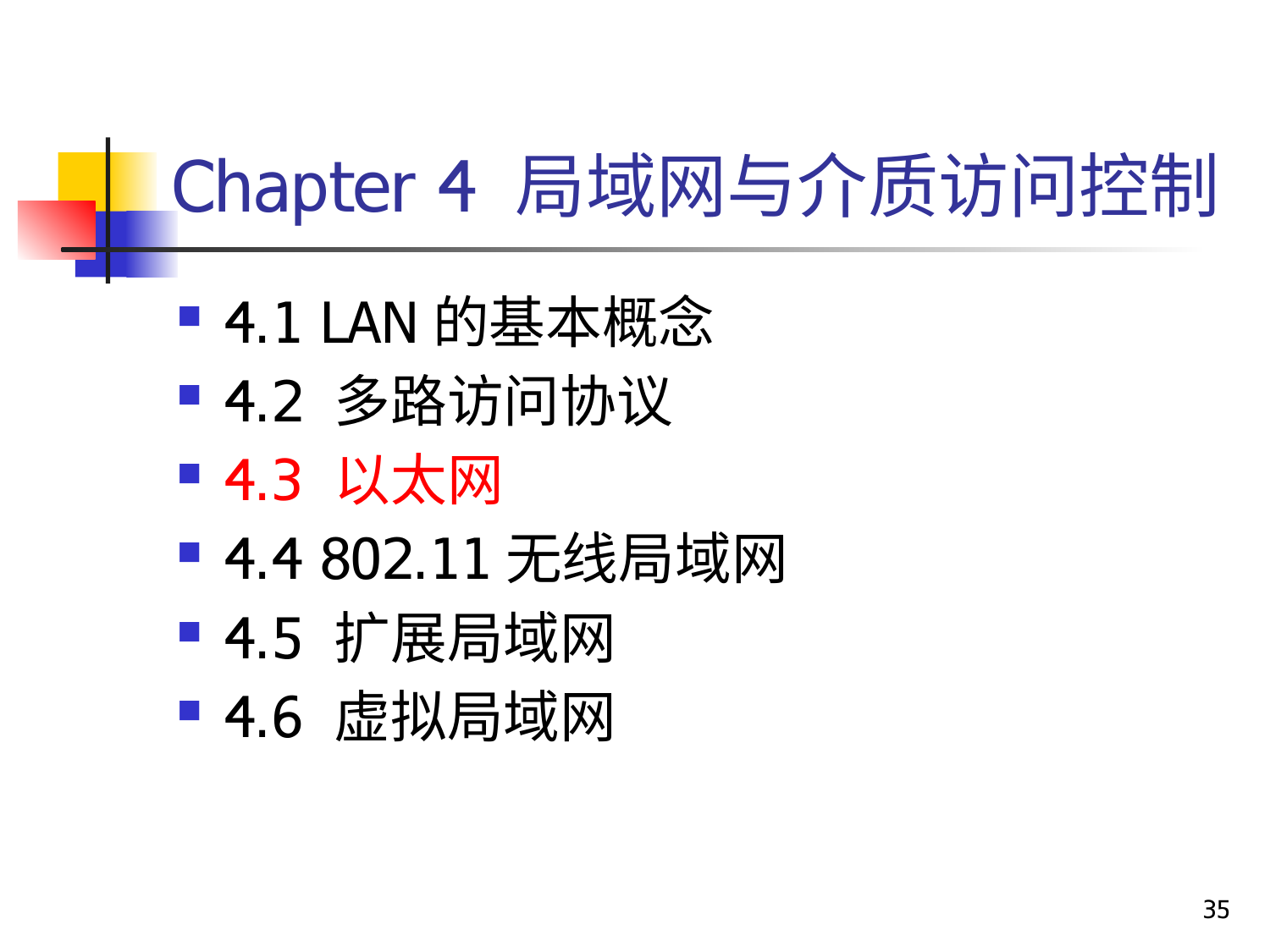

# Chapter 4 局域网与介质访问控制
4.1 LAN的基本概念
4.2 多路访问协议
4.3 以太网
4.4 802.11无线局域网
4.5 扩展局域网
4.6 虚拟局域网
35